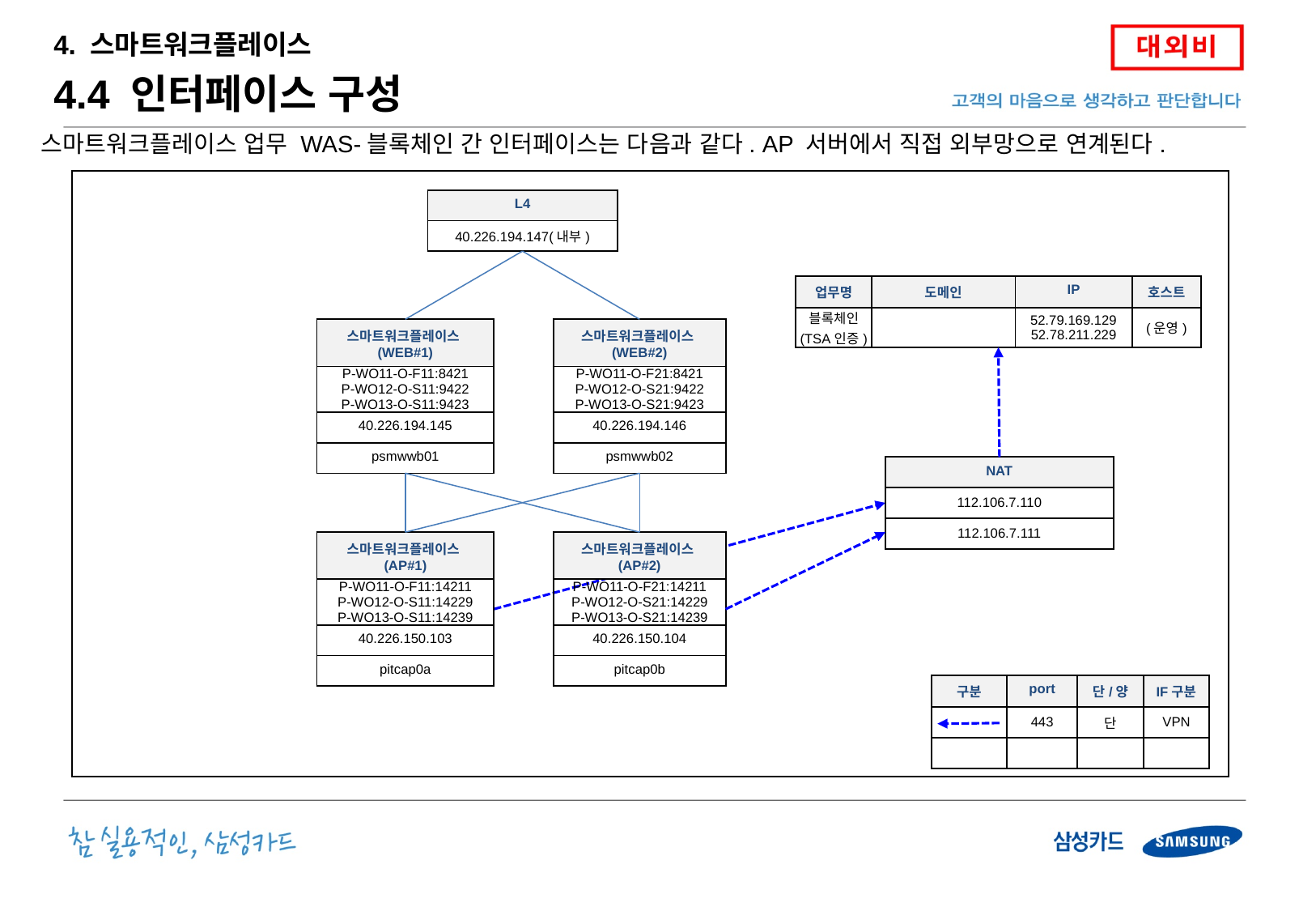

4. 스마트워크플레이스
4.4 인터페이스 구성
스마트워크플레이스 업무 WAS-블록체인 간 인터페이스는 다음과 같다. AP 서버에서 직접 외부망으로 연계된다.

| L4 |
| --- |
| 40.226.194.147(내부) |
| 업무명 | 도메인 | IP | 호스트 |
| --- | --- | --- | --- |
| 블록체인 (TSA인증) |  | 52.79.169.129 52.78.211.229 | (운영) |
| 스마트워크플레이스(WEB#1) |
| --- |
| P-WO11-O-F11:8421 P-WO12-O-S11:9422 P-WO13-O-S11:9423 |
| 40.226.194.145 |
| psmwwb01 |
| 스마트워크플레이스(WEB#2) |
| --- |
| P-WO11-O-F21:8421 P-WO12-O-S21:9422 P-WO13-O-S21:9423 |
| 40.226.194.146 |
| psmwwb02 |
| NAT |
| --- |
| 112.106.7.110 |
| 112.106.7.111 |
| 스마트워크플레이스(AP#1) |
| --- |
| P-WO11-O-F11:14211 P-WO12-O-S11:14229 P-WO13-O-S11:14239 |
| 40.226.150.103 |
| pitcap0a |
| 스마트워크플레이스(AP#2) |
| --- |
| P-WO11-O-F21:14211 P-WO12-O-S21:14229 P-WO13-O-S21:14239 |
| 40.226.150.104 |
| pitcap0b |
| 구분 | port | 단/양 | IF구분 |
| --- | --- | --- | --- |
|  | 443 | 단 | VPN |
|  |  |  |  |